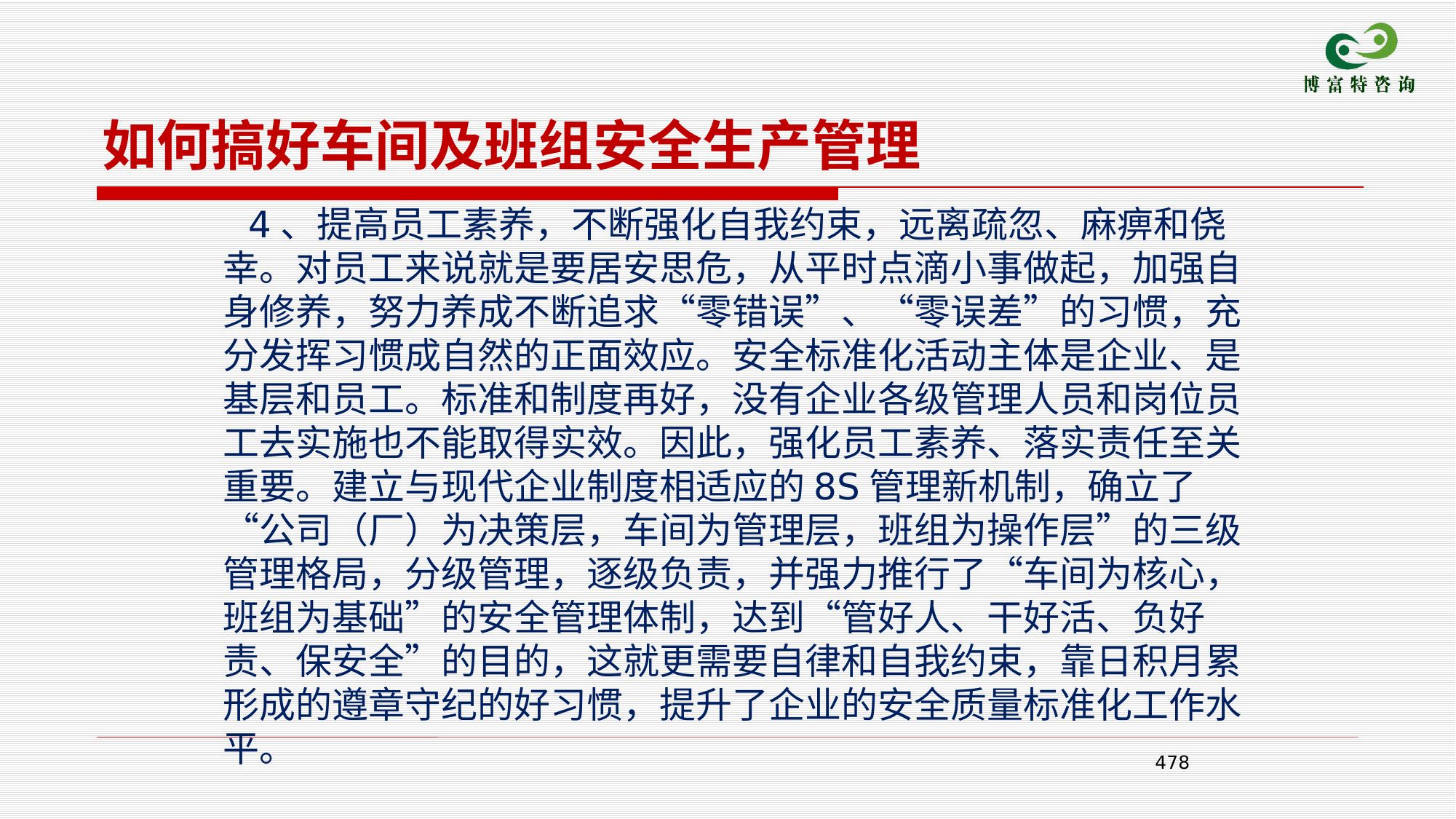

如何搞好车间及班组安全生产管理
       4、提高员工素养，不断强化自我约束，远离疏忽、麻痹和侥幸。对员工来说就是要居安思危，从平时点滴小事做起，加强自身修养，努力养成不断追求“零错误”、“零误差”的习惯，充分发挥习惯成自然的正面效应。安全标准化活动主体是企业、是基层和员工。标准和制度再好，没有企业各级管理人员和岗位员工去实施也不能取得实效。因此，强化员工素养、落实责任至关重要。建立与现代企业制度相适应的8S管理新机制，确立了“公司（厂）为决策层，车间为管理层，班组为操作层”的三级管理格局，分级管理，逐级负责，并强力推行了“车间为核心，班组为基础”的安全管理体制，达到“管好人、干好活、负好责、保安全”的目的，这就更需要自律和自我约束，靠日积月累形成的遵章守纪的好习惯，提升了企业的安全质量标准化工作水平。

478